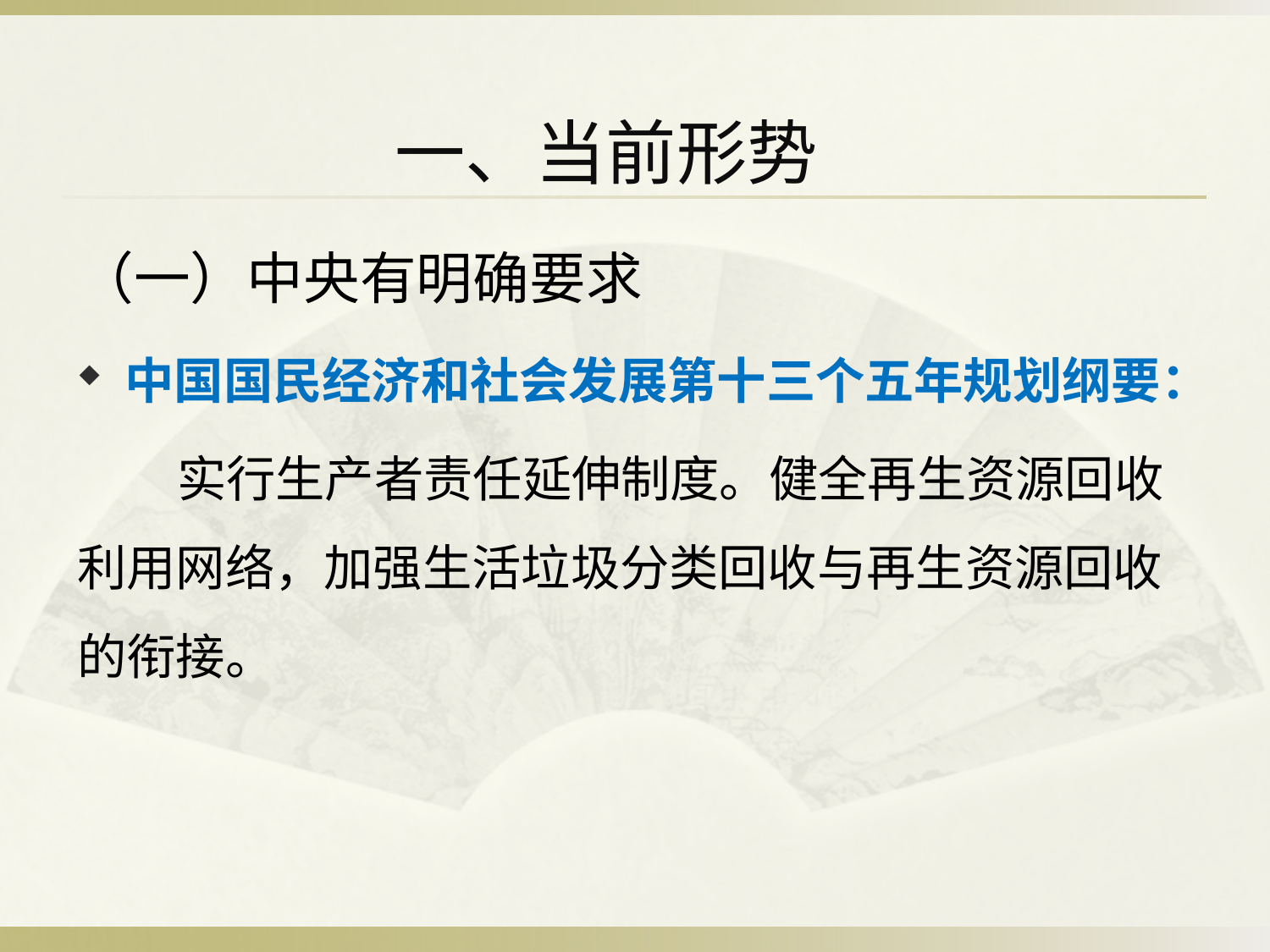

# 一、当前形势
（一）中央有明确要求
中国国民经济和社会发展第十三个五年规划纲要：
        实行生产者责任延伸制度。健全再生资源回收利用网络，加强生活垃圾分类回收与再生资源回收的衔接。